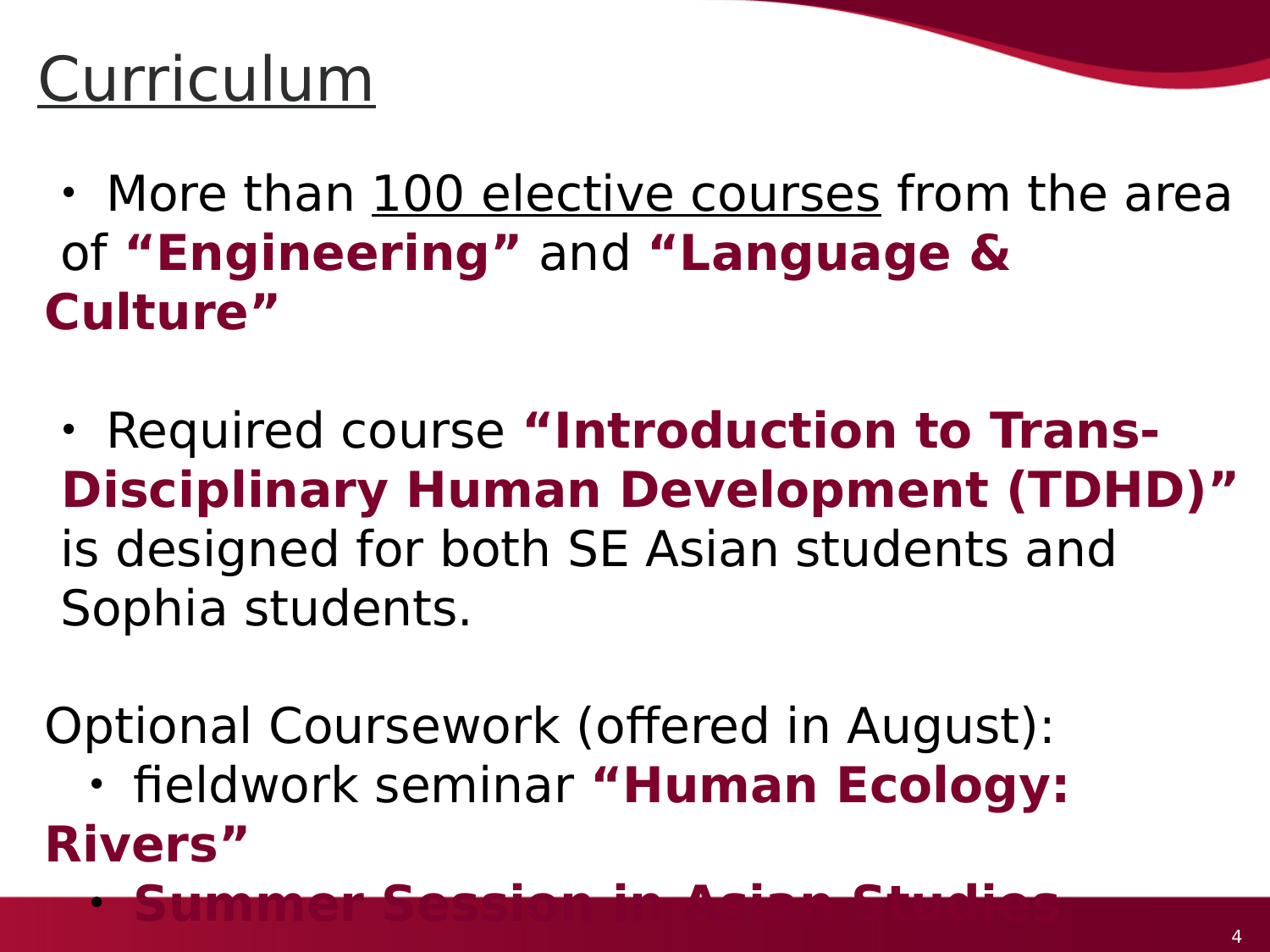

Curriculum
・More than 100 elective courses from the area
 of “Engineering” and “Language & Culture”
・Required course “Introduction to Trans-
 Disciplinary Human Development (TDHD)”
 is designed for both SE Asian students and
 Sophia students.
Optional Coursework (offered in August):
 ・fieldwork seminar “Human Ecology: Rivers”
 ・Summer Session in Asian Studies

4